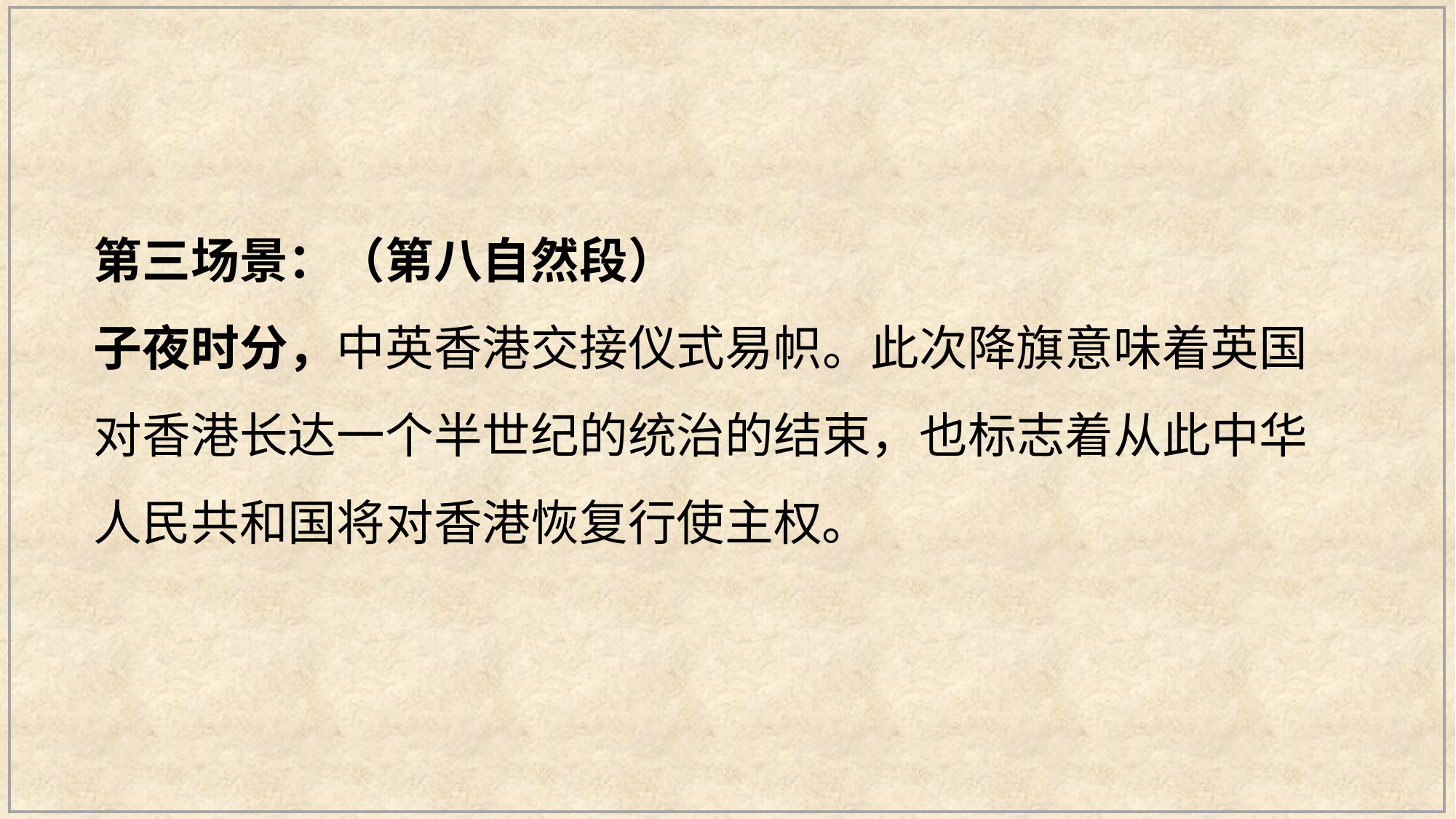

第三场景：（第八自然段）
子夜时分，中英香港交接仪式易帜。此次降旗意味着英国对香港长达一个半世纪的统治的结束，也标志着从此中华人民共和国将对香港恢复行使主权。